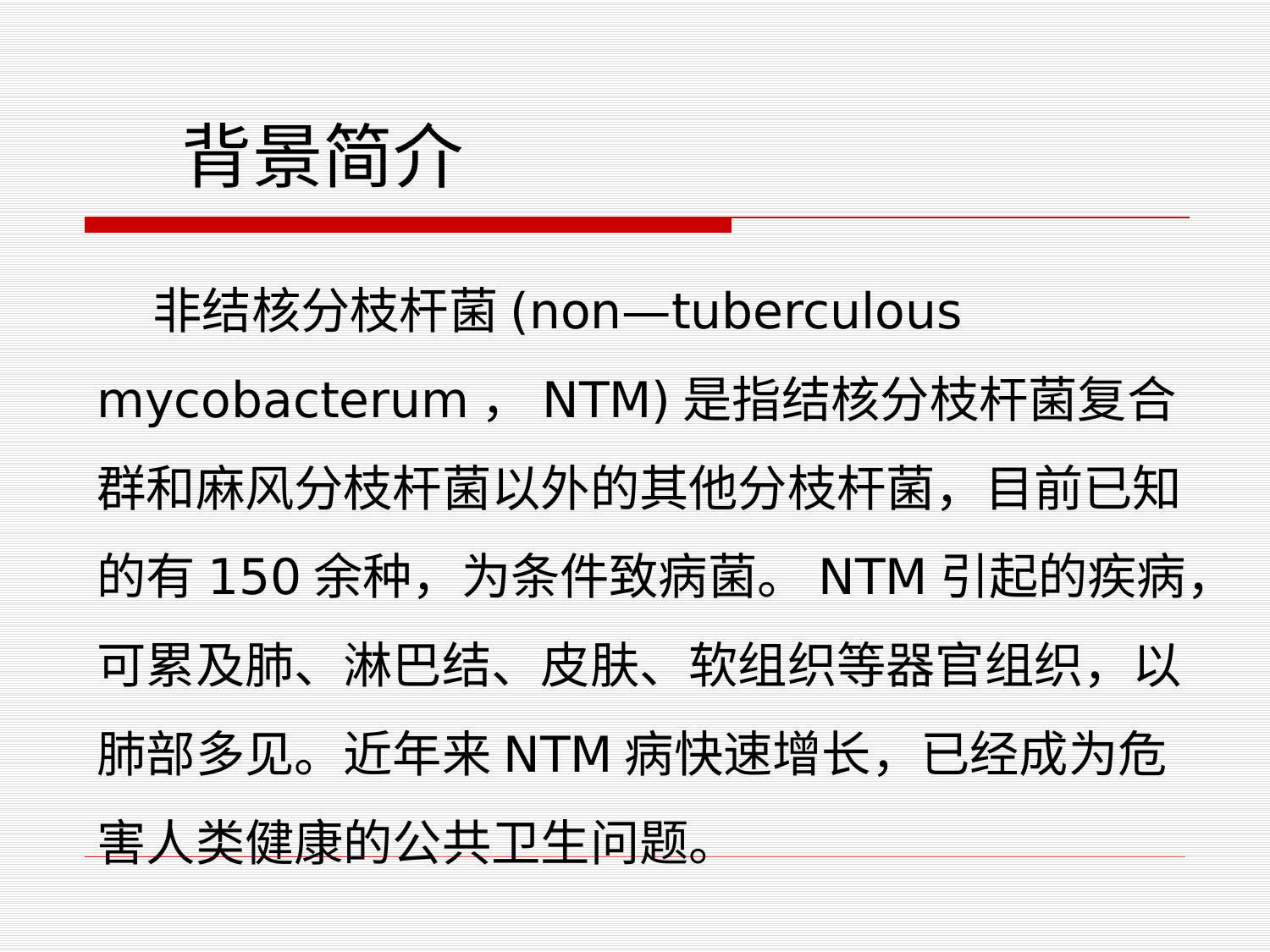

背景简介
    非结核分枝杆菌(non—tuberculous mycobacterum，NTM)是指结核分枝杆菌复合群和麻风分枝杆菌以外的其他分枝杆菌，目前已知的有150余种，为条件致病菌。NTM引起的疾病，可累及肺、淋巴结、皮肤、软组织等器官组织，以肺部多见。近年来NTM病快速增长，已经成为危害人类健康的公共卫生问题。